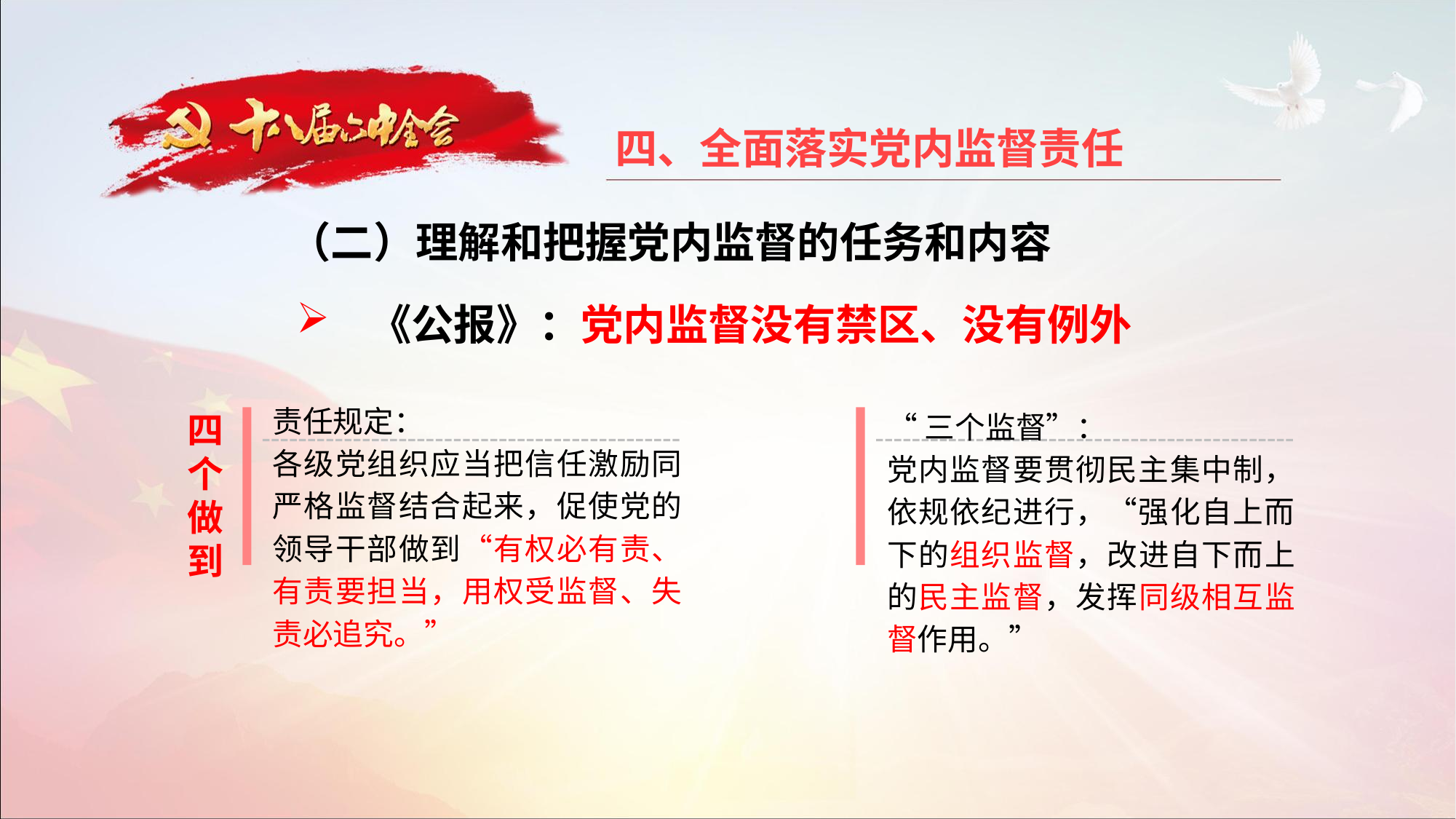

四、全面落实党内监督责任
（二）理解和把握党内监督的任务和内容

   《公报》：党内监督没有禁区、没有例外

责任规定：
各级党组织应当把信任激励同严格监督结合起来，促使党的领导干部做到“有权必有责、有责要担当，用权受监督、失责必追究。”
“三个监督”：
党内监督要贯彻民主集中制，依规依纪进行，“强化自上而下的组织监督，改进自下而上的民主监督，发挥同级相互监督作用。”

四个做到